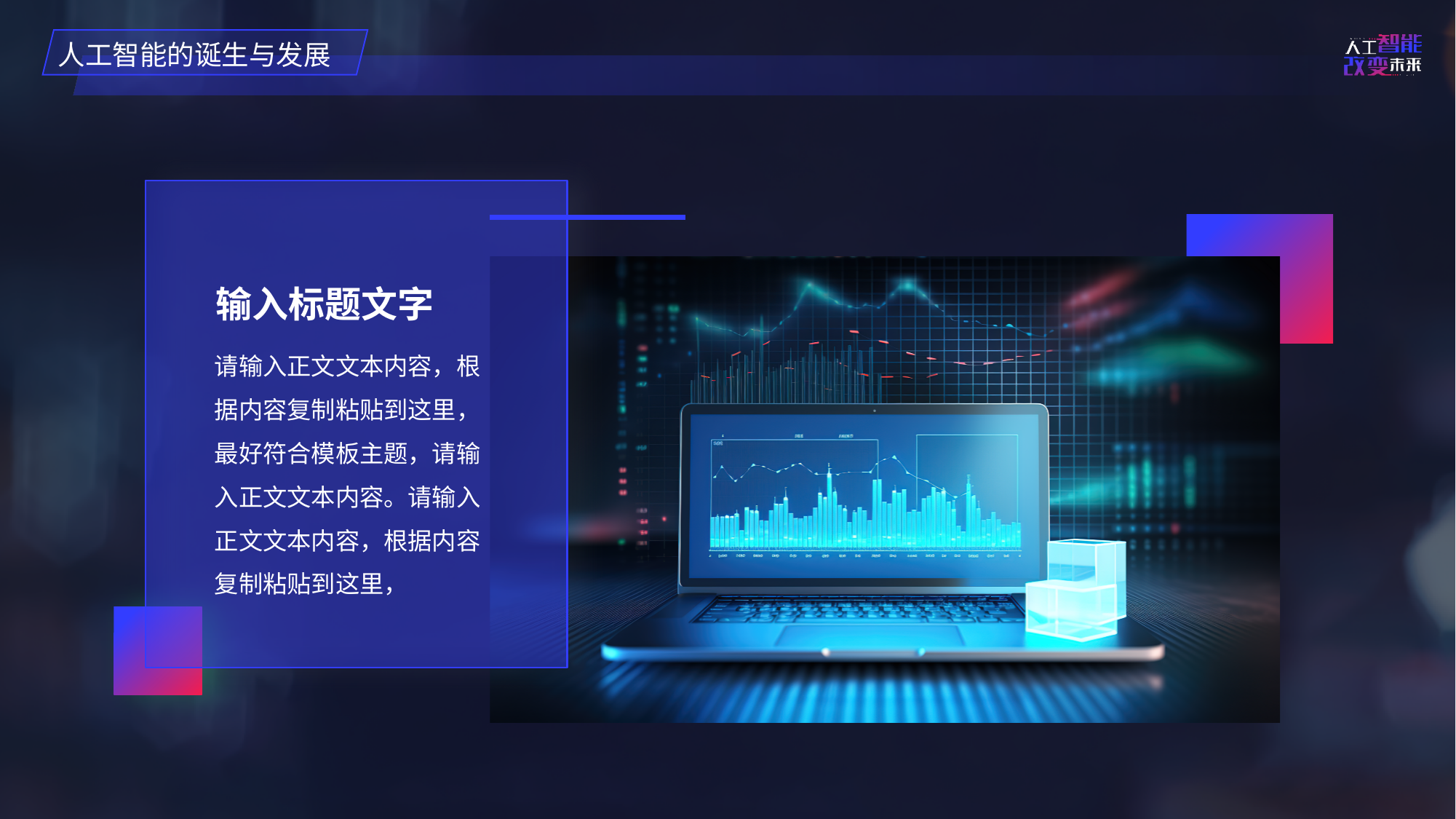

输入标题文字
请输入正文文本内容，根据内容复制粘贴到这里，最好符合模板主题，请输入正文文本内容。请输入正文文本内容，根据内容复制粘贴到这里，